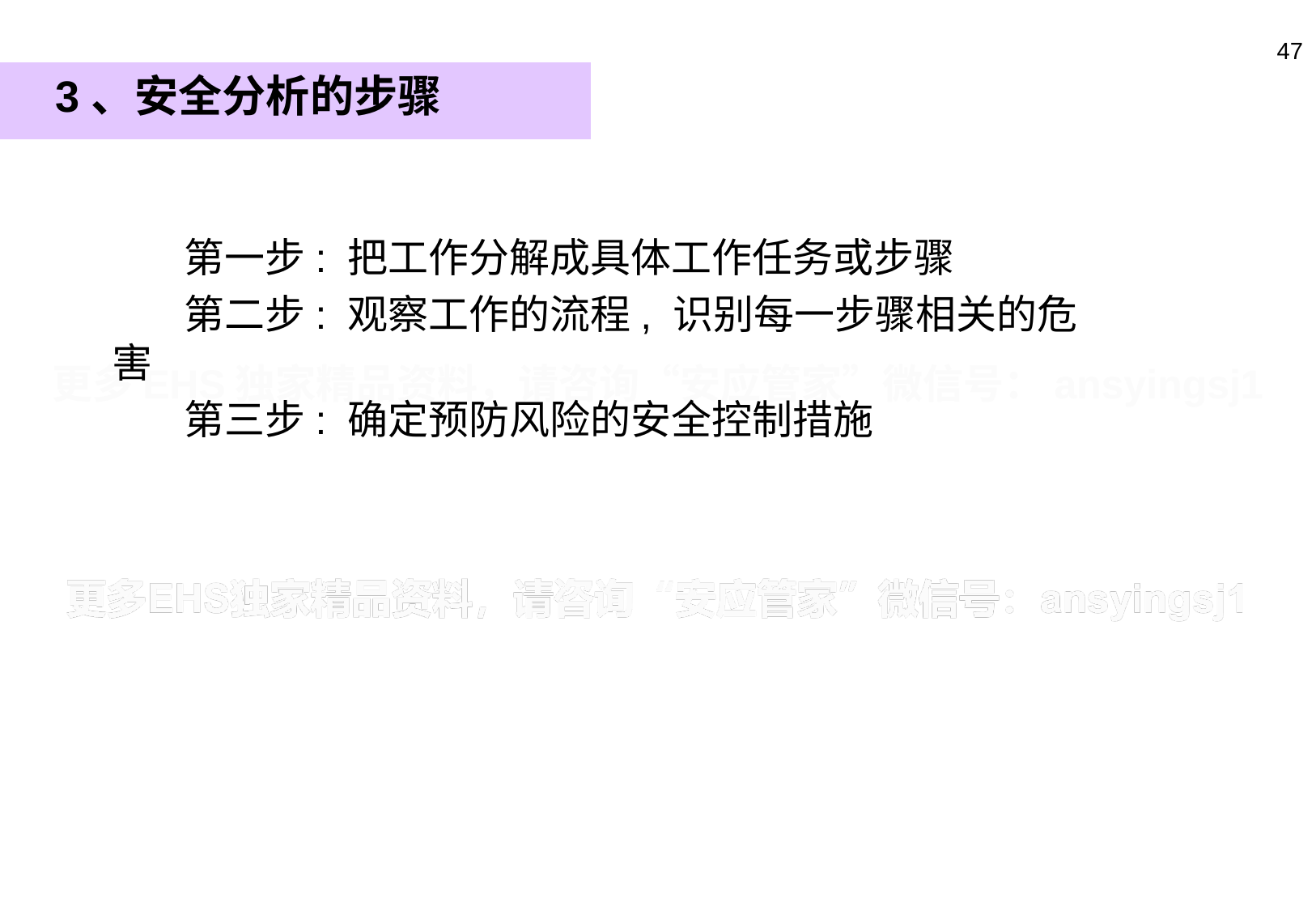

47

3、安全分析的步骤
第一步: 把工作分解成具体工作任务或步骤
第二步: 观察工作的流程, 识别每一步骤相关的危害
第三步: 确定预防风险的安全控制措施